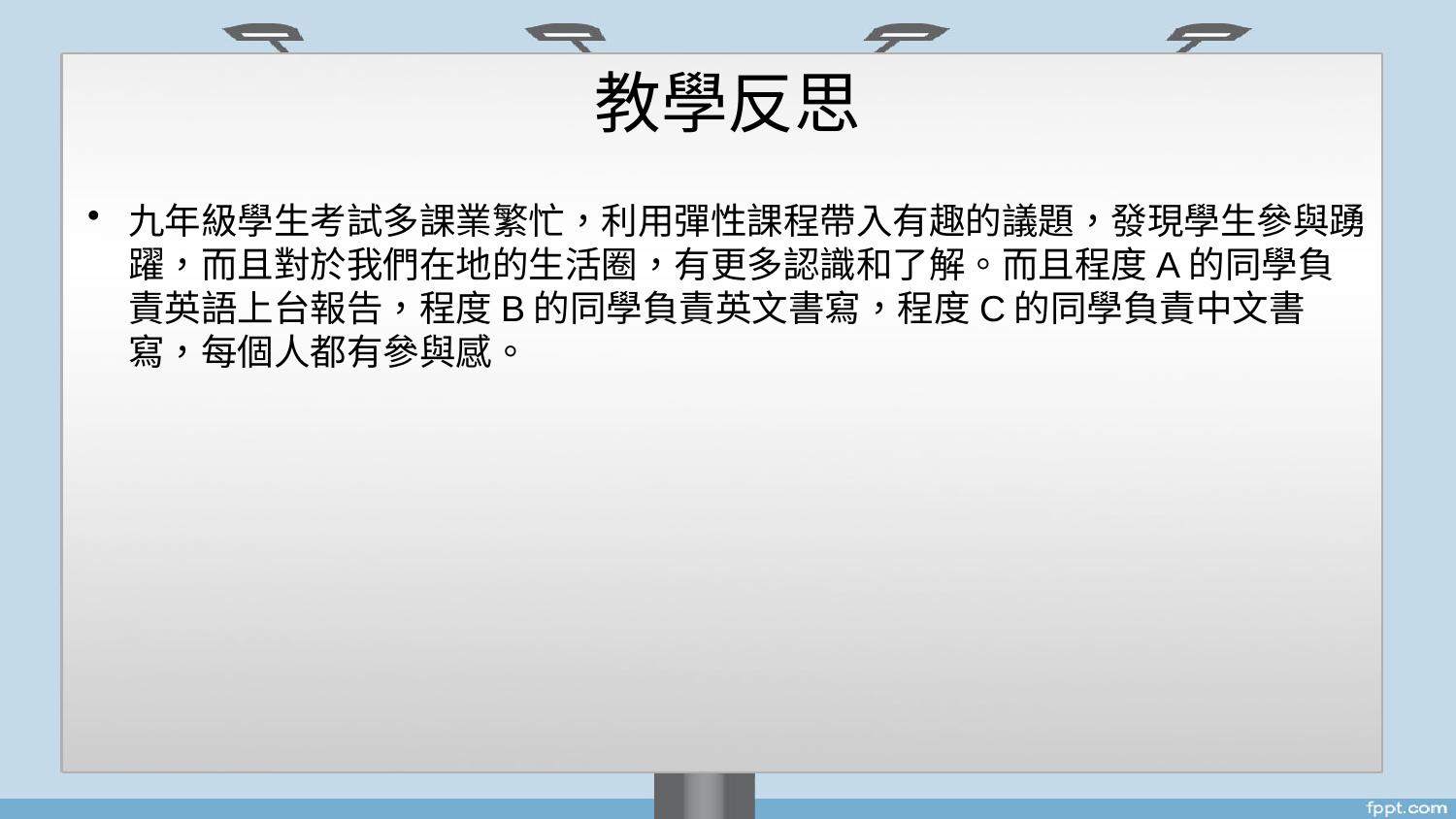

# 教學反思
九年級學生考試多課業繁忙，利用彈性課程帶入有趣的議題，發現學生參與踴躍，而且對於我們在地的生活圈，有更多認識和了解。而且程度A的同學負責英語上台報告，程度B的同學負責英文書寫，程度C的同學負責中文書寫，每個人都有參與感。